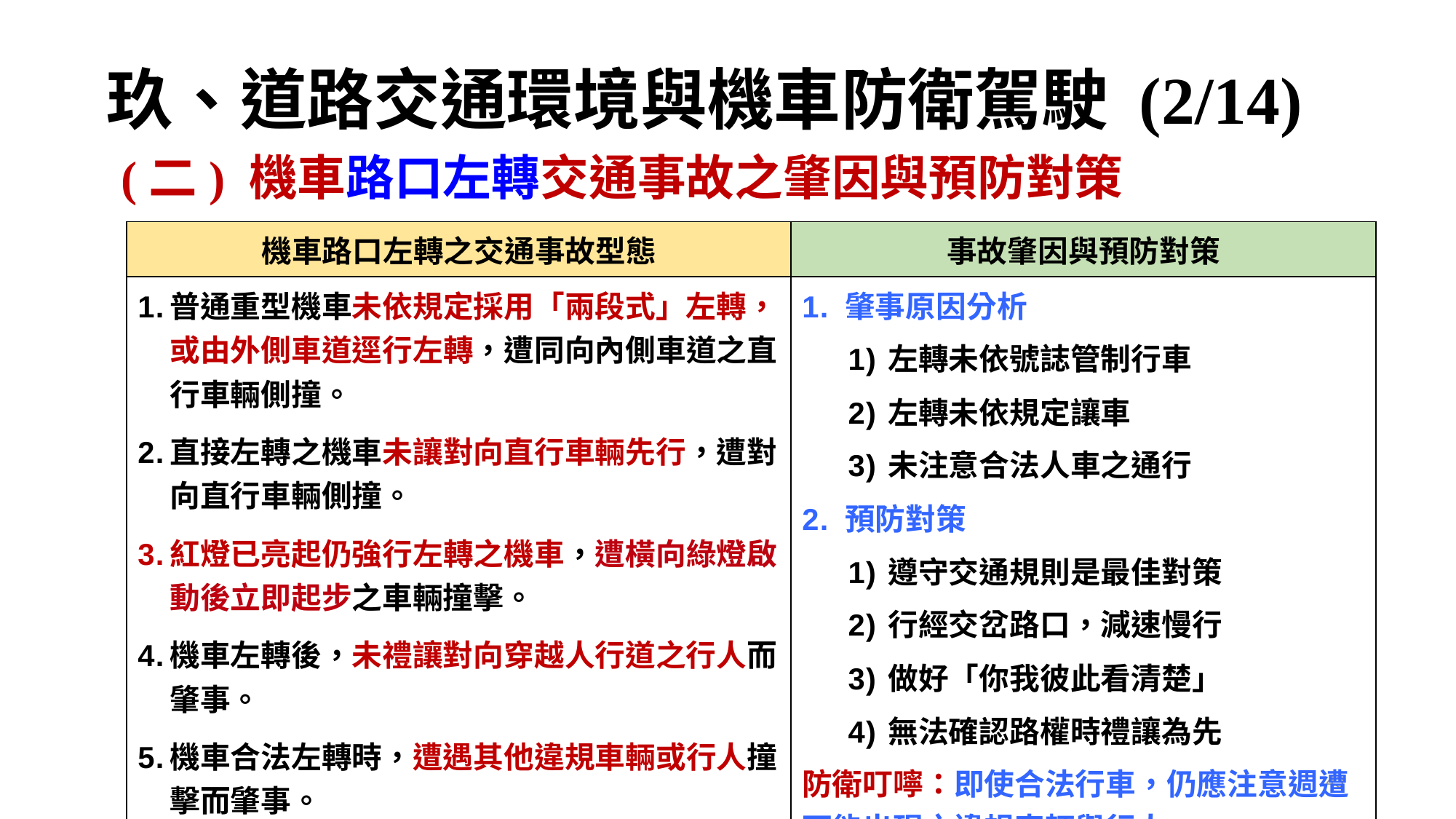

43
# 玖、道路交通環境與機車防衛駕駛 (2/14)
(二) 機車路口左轉交通事故之肇因與預防對策
| 機車路口左轉之交通事故型態 | 事故肇因與預防對策 |
| --- | --- |
| 普通重型機車未依規定採用「兩段式」左轉，或由外側車道逕行左轉，遭同向內側車道之直行車輛側撞。 直接左轉之機車未讓對向直行車輛先行，遭對向直行車輛側撞。 紅燈已亮起仍強行左轉之機車，遭橫向綠燈啟動後立即起步之車輛撞擊。 機車左轉後，未禮讓對向穿越人行道之行人而肇事。 機車合法左轉時，遭遇其他違規車輛或行人撞擊而肇事。 | 肇事原因分析 左轉未依號誌管制行車 左轉未依規定讓車 未注意合法人車之通行 預防對策 遵守交通規則是最佳對策 行經交岔路口，減速慢行 做好「你我彼此看清楚」 無法確認路權時禮讓為先 防衛叮嚀：即使合法行車，仍應注意週遭可能出現之違規車輛與行人。 |